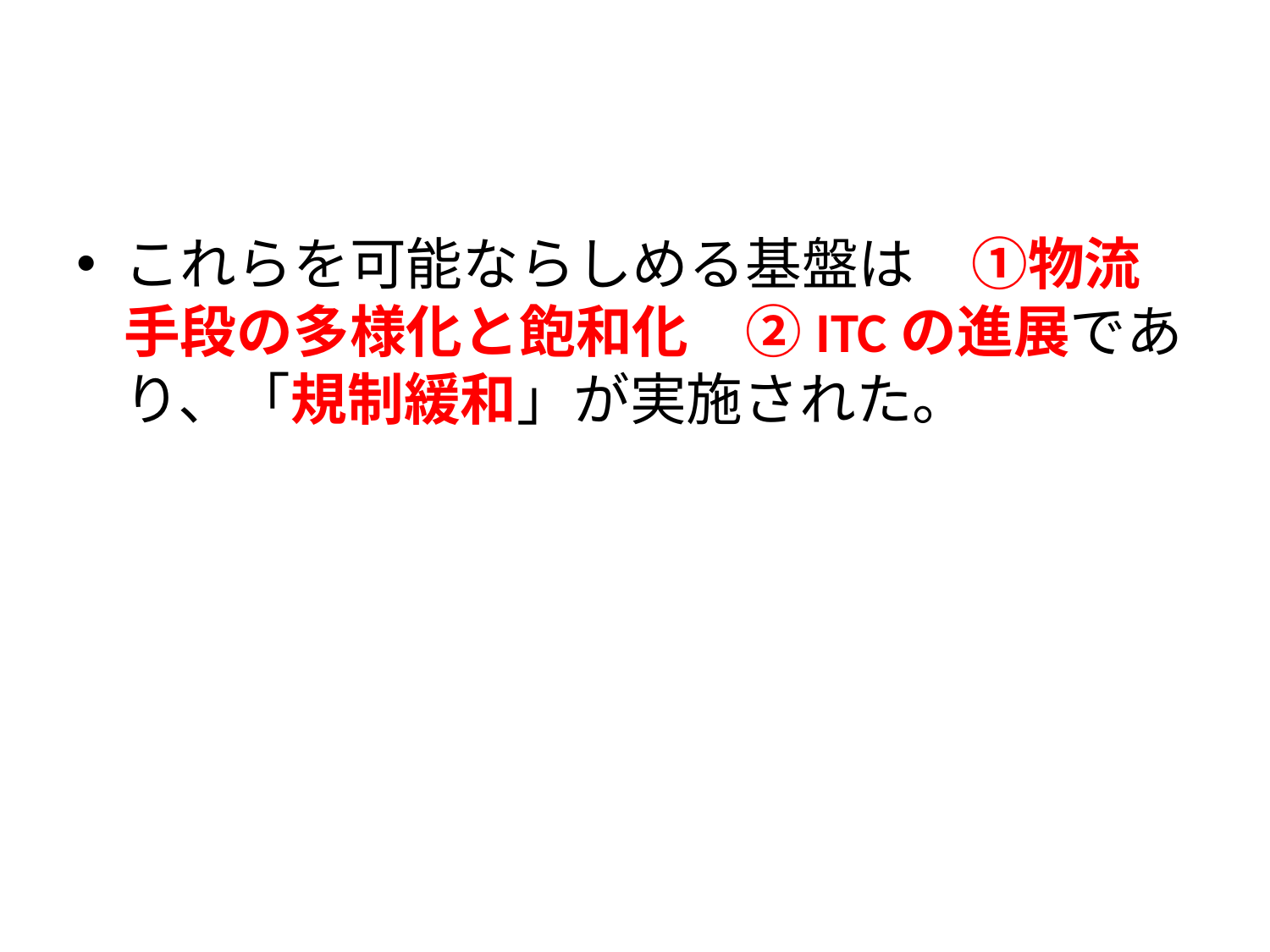

#
これらを可能ならしめる基盤は　①物流手段の多様化と飽和化　②ITCの進展であり、「規制緩和」が実施された。